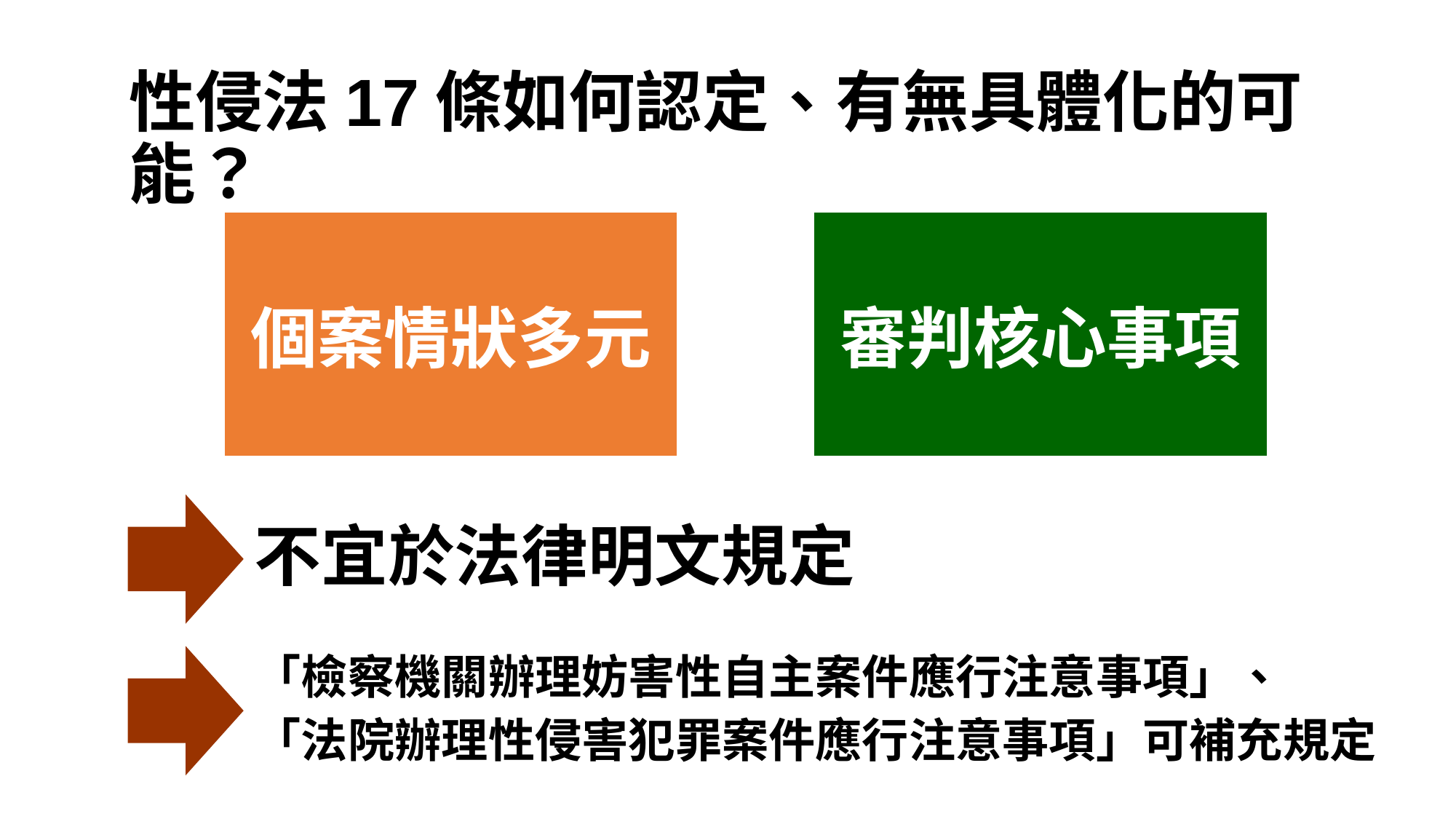

性侵法17條如何認定、有無具體化的可能？
個案情狀多元
審判核心事項
# 不宜於法律明文規定

「檢察機關辦理妨害性自主案件應行注意事項」、
「法院辦理性侵害犯罪案件應行注意事項」可補充規定